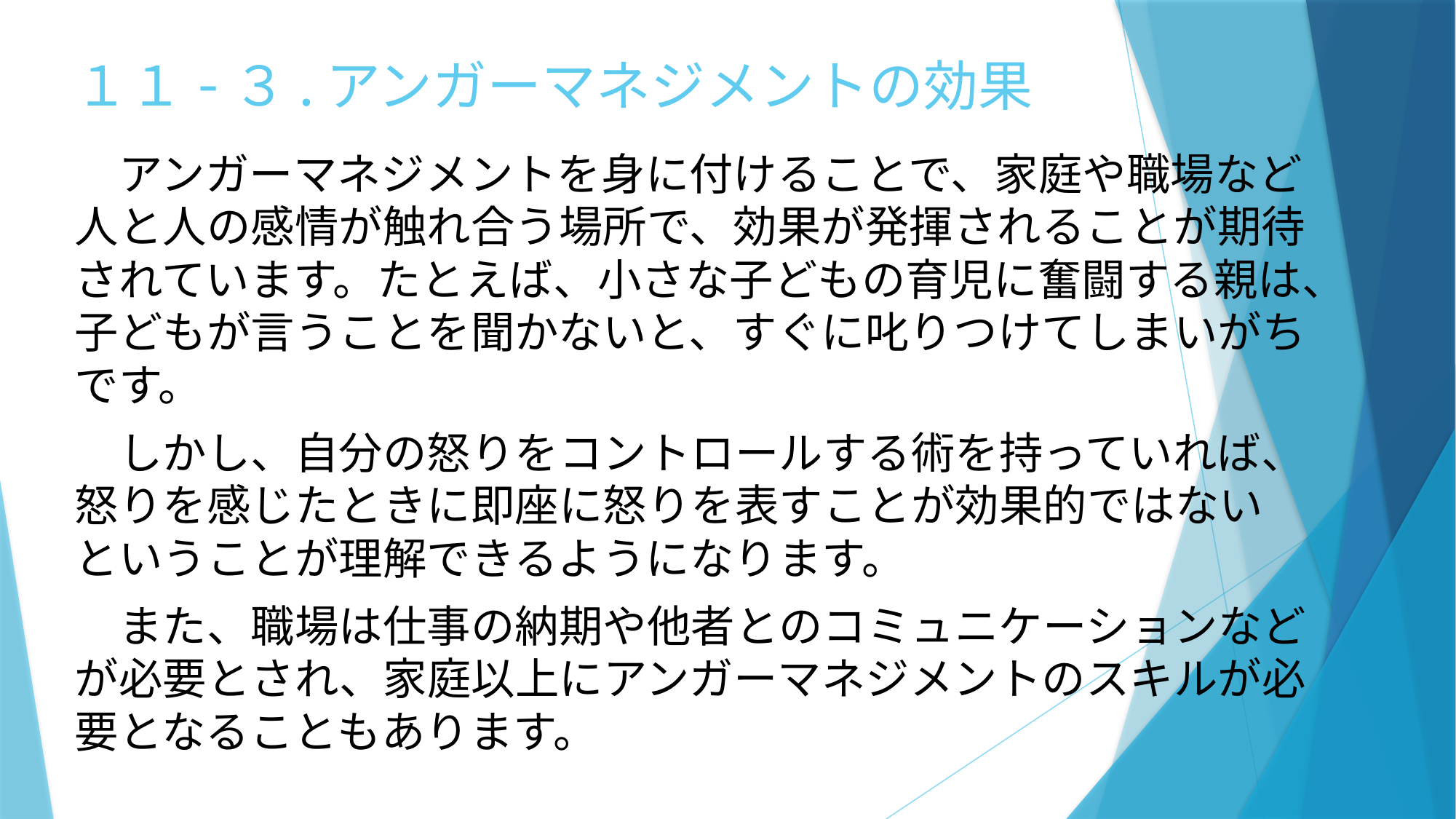

# １１-３.アンガーマネジメントの効果
　アンガーマネジメントを身に付けることで、家庭や職場など人と人の感情が触れ合う場所で、効果が発揮されることが期待されています。たとえば、小さな子どもの育児に奮闘する親は、子どもが言うことを聞かないと、すぐに叱りつけてしまいがちです。
　しかし、自分の怒りをコントロールする術を持っていれば、怒りを感じたときに即座に怒りを表すことが効果的ではないということが理解できるようになります。
　また、職場は仕事の納期や他者とのコミュニケーションなどが必要とされ、家庭以上にアンガーマネジメントのスキルが必要となることもあります。